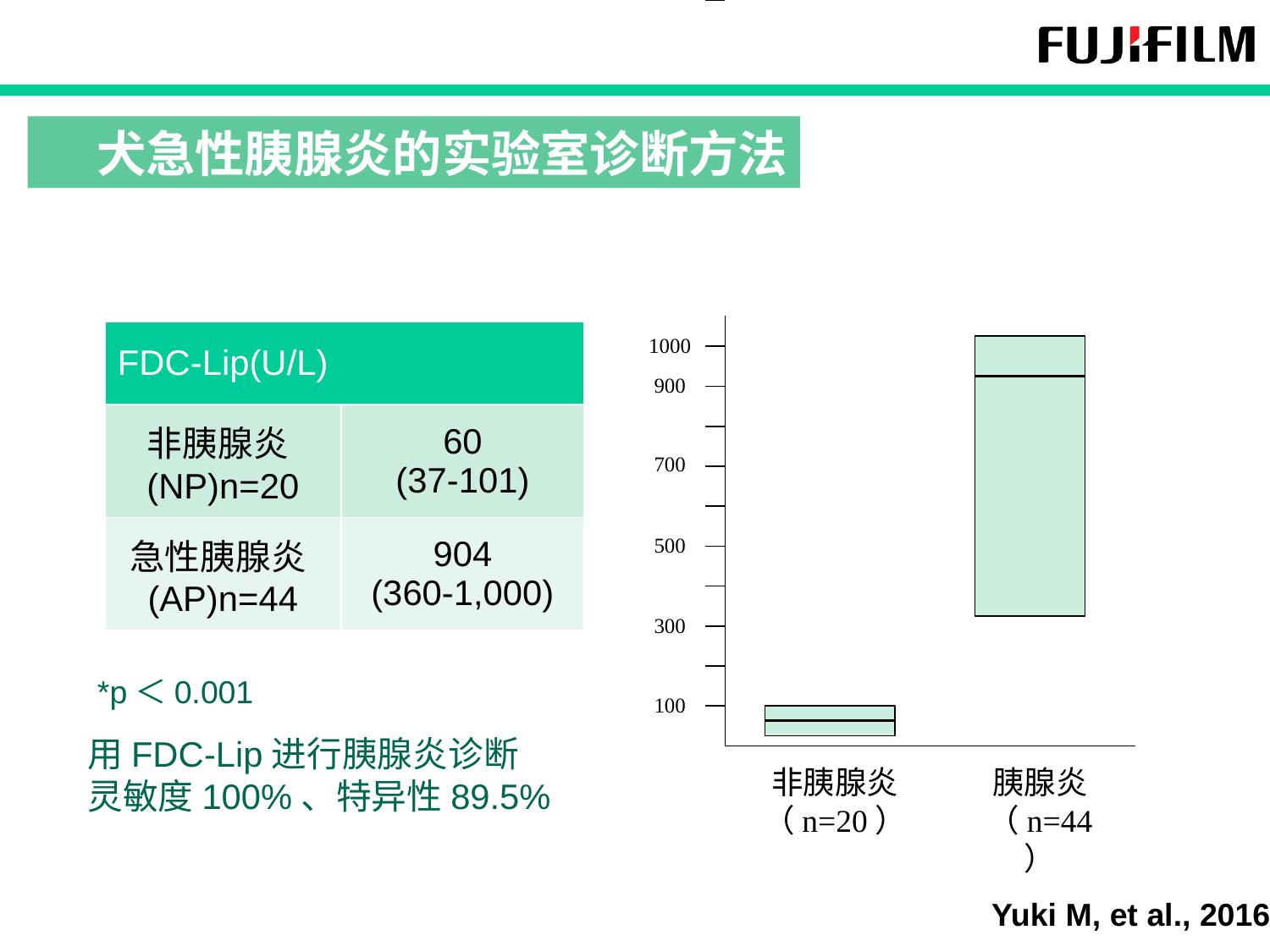

犬急性胰腺炎的实验室诊断方法
| FDC-Lip(U/L) |  |
| --- | --- |
| 非胰腺炎(NP)n=20 | 60 (37-101) |
| 急性胰腺炎(AP)n=44 | 904 (360-1,000) |
1000

900
700
500
300
*p＜0.001
100

用FDC-Lip进行胰腺炎诊断
灵敏度100%、特异性89.5%
非胰腺炎
（n=20）
胰腺炎
（n=44）
Yuki M, et al., 2016